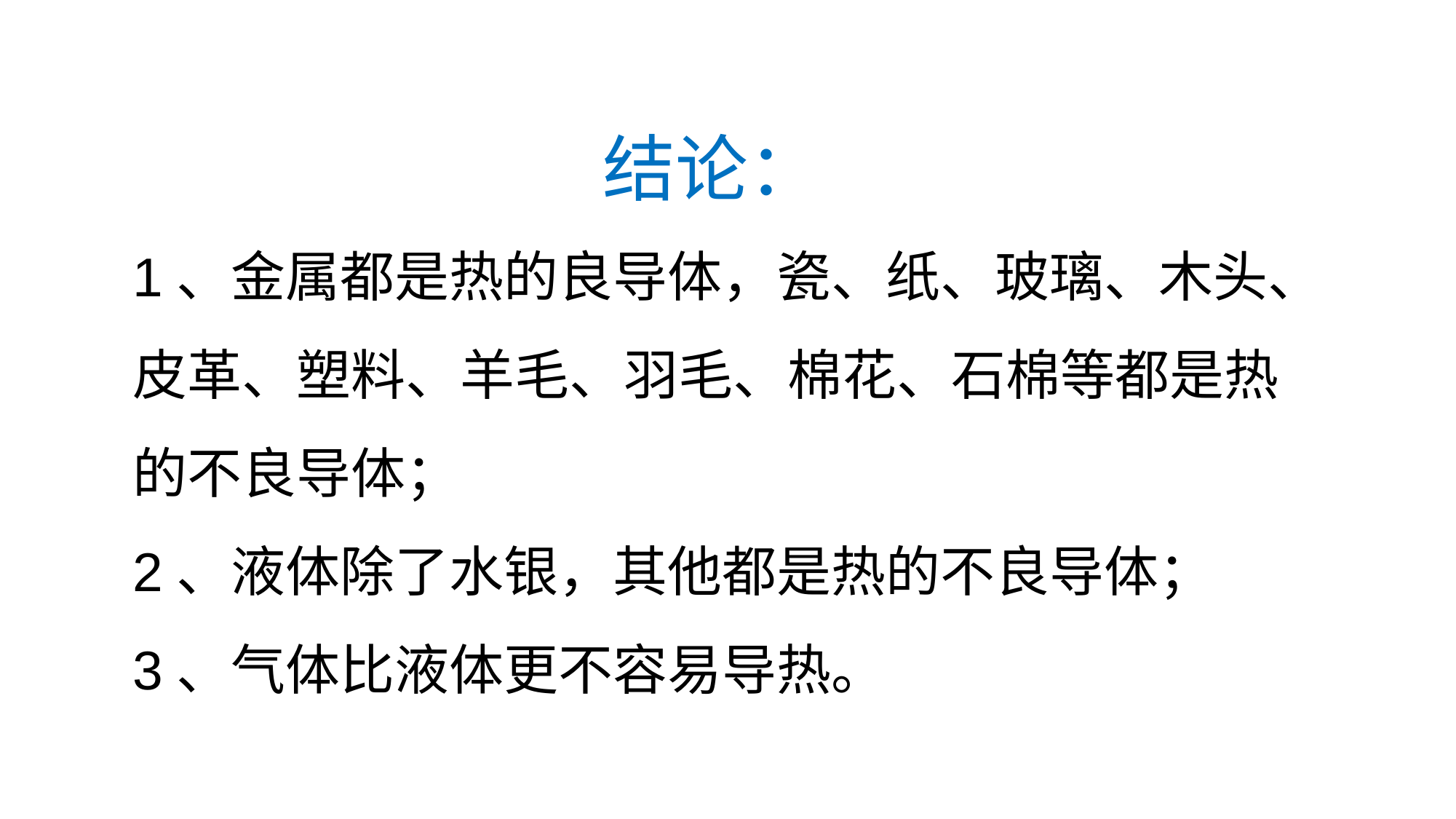

结论：
1、金属都是热的良导体，瓷、纸、玻璃、木头、皮革、塑料、羊毛、羽毛、棉花、石棉等都是热的不良导体；
2、液体除了水银，其他都是热的不良导体；
3、气体比液体更不容易导热。